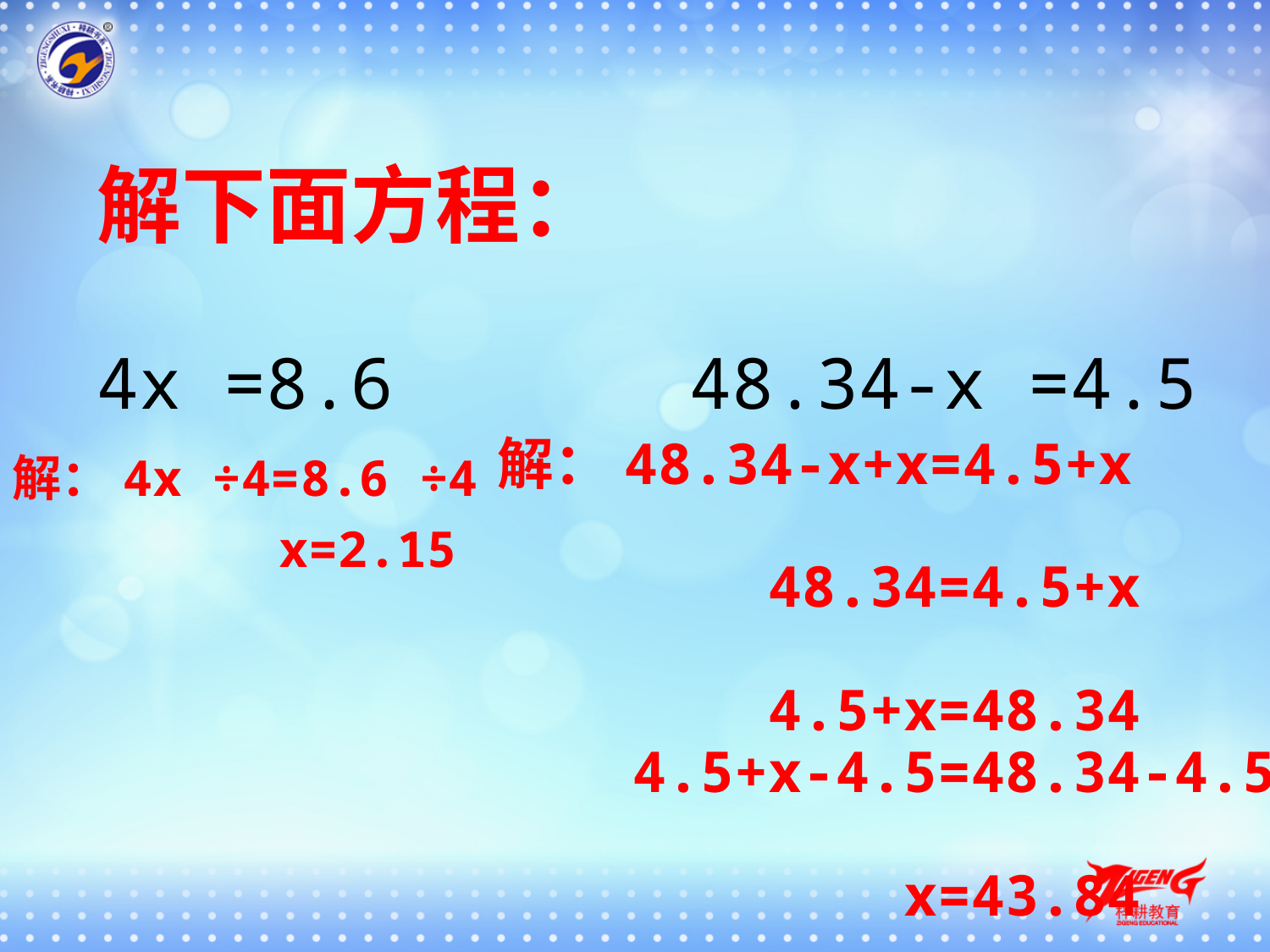

解下面方程：

4x =8.6       48.34-x =4.5
解：48.34-x+x=4.5+x
        48.34=4.5+x
        4.5+x=48.34
    4.5+x-4.5=48.34-4.5
            x=43.84
解：4x ÷4=8.6 ÷4
         x=2.15